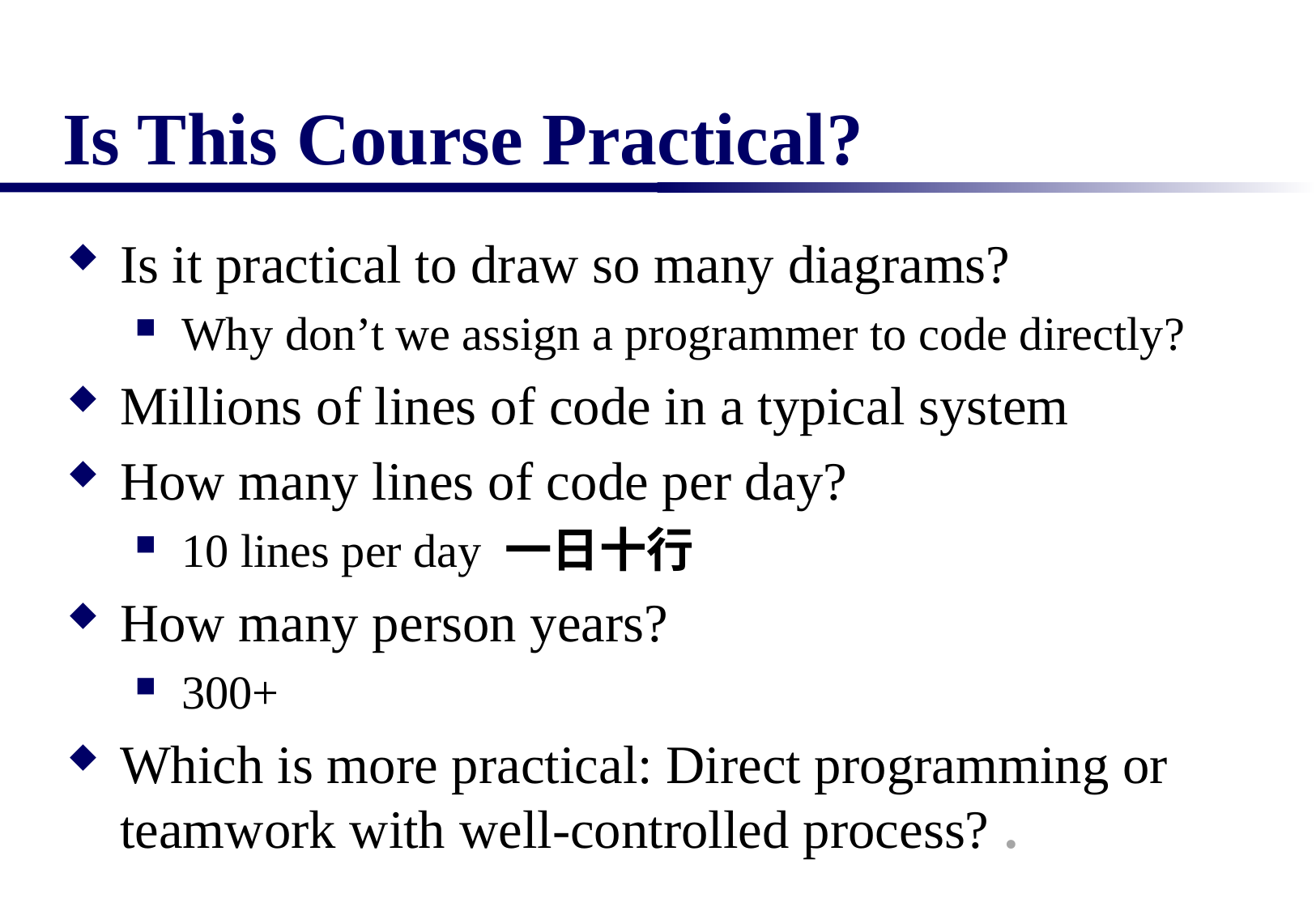

# Is This Course Practical?
Is it practical to draw so many diagrams?
Why don’t we assign a programmer to code directly?
Millions of lines of code in a typical system
How many lines of code per day?
10 lines per day 一日十行
How many person years?
300+
Which is more practical: Direct programming or teamwork with well-controlled process? .